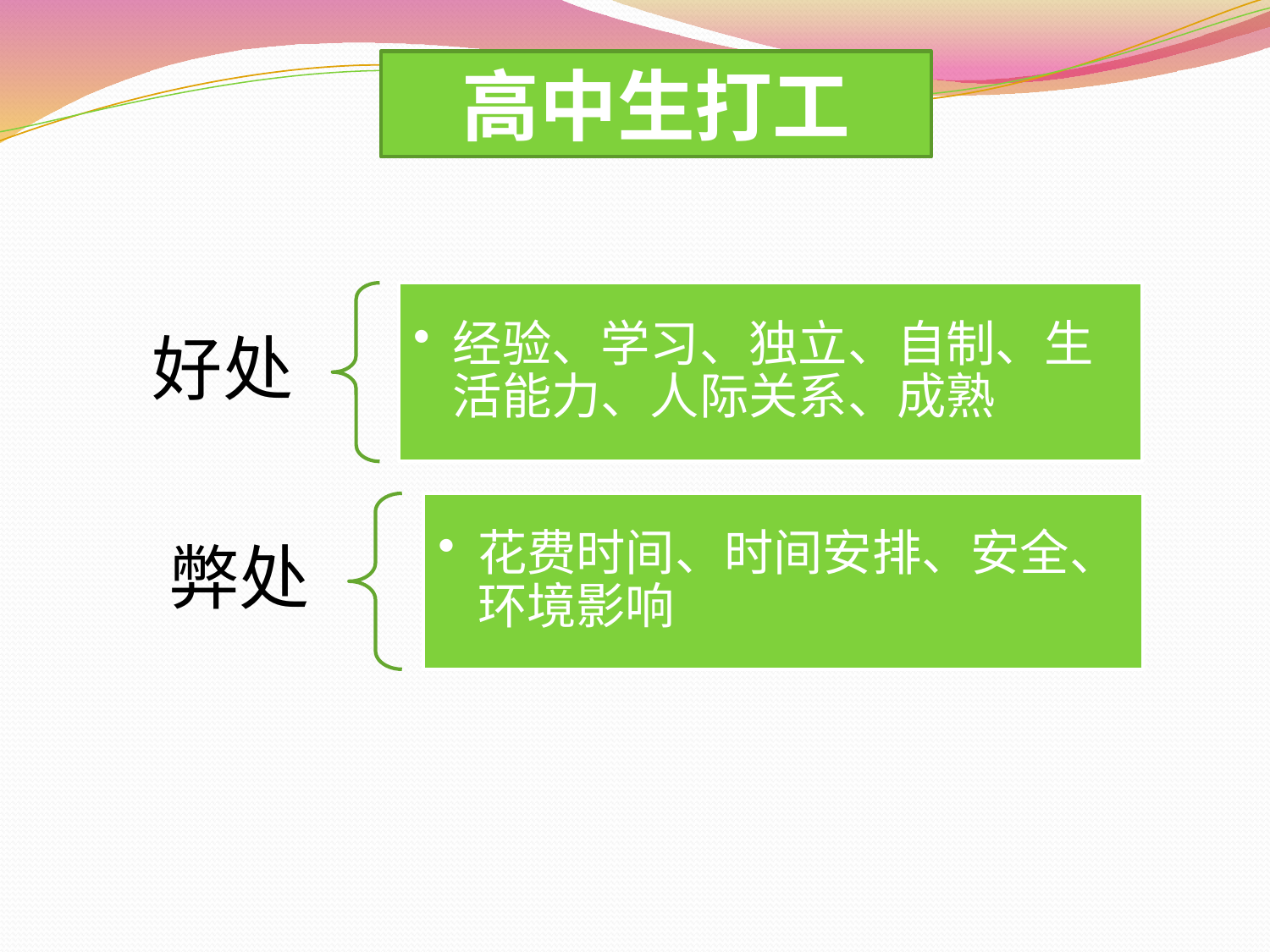

高中生打工
好处
经验、学习、独立、自制、生活能力、人际关系、成熟
弊处
花费时间、时间安排、安全、环境影响